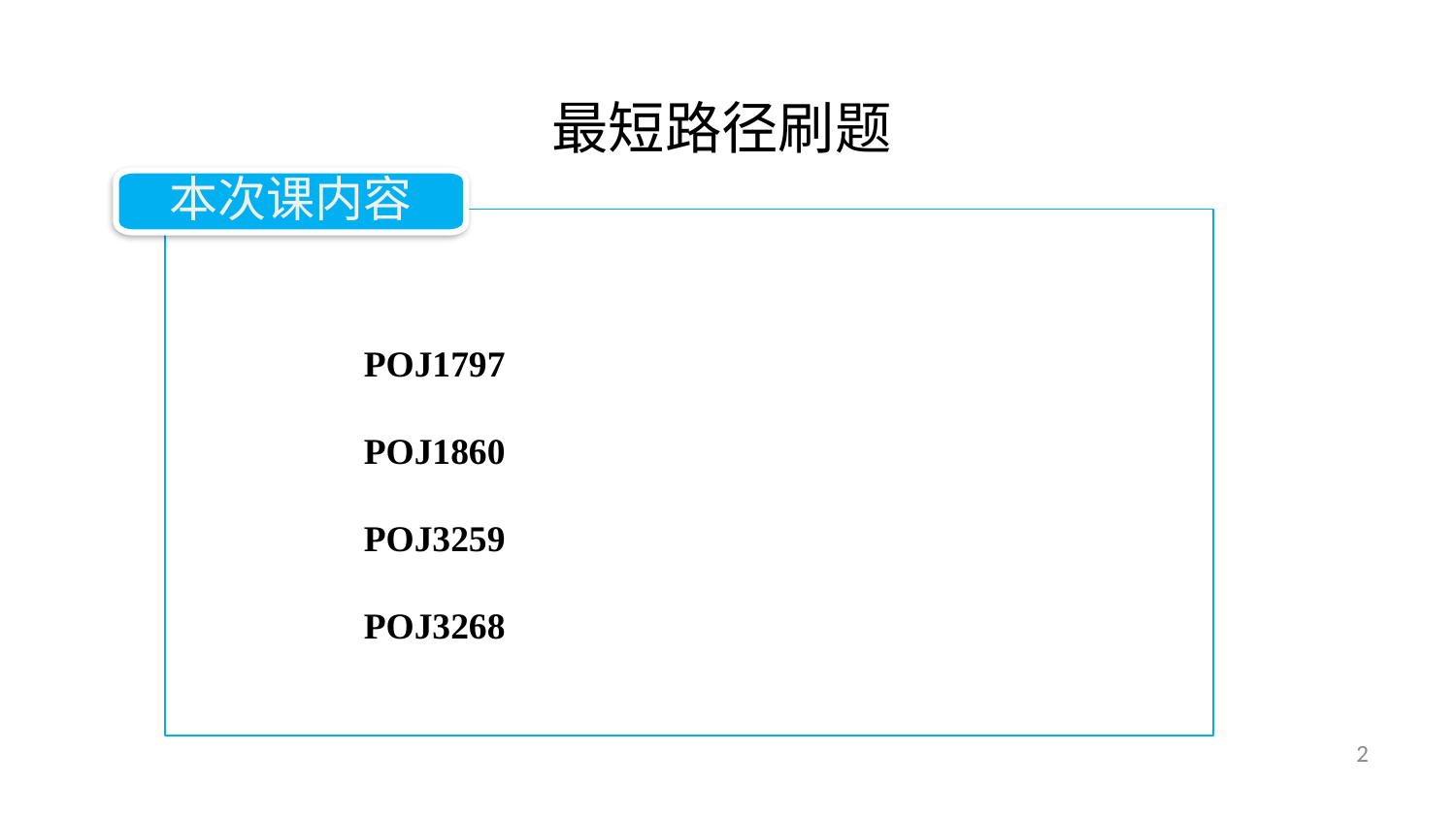

最短路径刷题
本次课内容

POJ1797
POJ1860
POJ3259
POJ3268
2